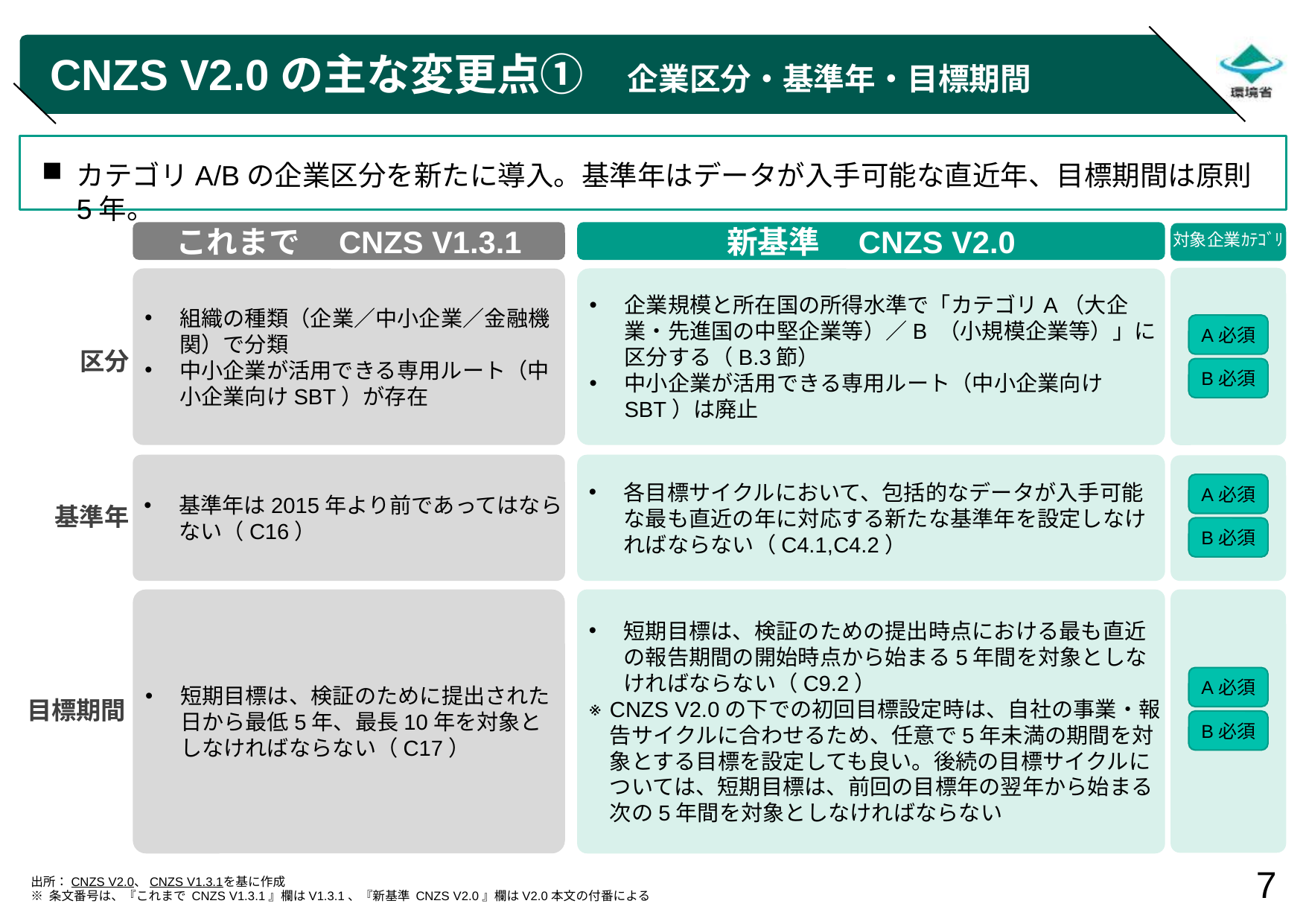

# CNZS V2.0の主な変更点①　企業区分・基準年・目標期間
カテゴリA/Bの企業区分を新たに導入。基準年はデータが入手可能な直近年、目標期間は原則5年。
新基準　CNZS V2.0
これまで　CNZS V1.3.1
対象企業ｶﾃｺﾞﾘ

組織の種類（企業／中小企業／金融機関）で分類
中小企業が活用できる専用ルート（中小企業向けSBT）が存在
企業規模と所在国の所得水準で「カテゴリA（大企業・先進国の中堅企業等）／B （小規模企業等）」に区分する（B.3節）
中小企業が活用できる専用ルート（中小企業向けSBT）は廃止
A必須
区分
B必須
各目標サイクルにおいて、包括的なデータが入手可能な最も直近の年に対応する新たな基準年を設定しなければならない（C4.1,C4.2）
基準年は2015年より前であってはならない（C16）

A必須
基準年
B必須

短期目標は、検証のために提出された日から最低5年、最長10年を対象としなければならない（C17）
短期目標は、検証のための提出時点における最も直近の報告期間の開始時点から始まる5年間を対象としなければならない（C9.2）
CNZS V2.0の下での初回目標設定時は、自社の事業・報告サイクルに合わせるため、任意で5年未満の期間を対象とする目標を設定しても良い。後続の目標サイクルについては、短期目標は、前回の目標年の翌年から始まる次の5年間を対象としなければならない
A必須
目標期間
B必須
出所：CNZS V2.0、CNZS V1.3.1を基に作成
※ 条文番号は、『これまで CNZS V1.3.1』欄はV1.3.1、『新基準 CNZS V2.0』欄はV2.0本文の付番による